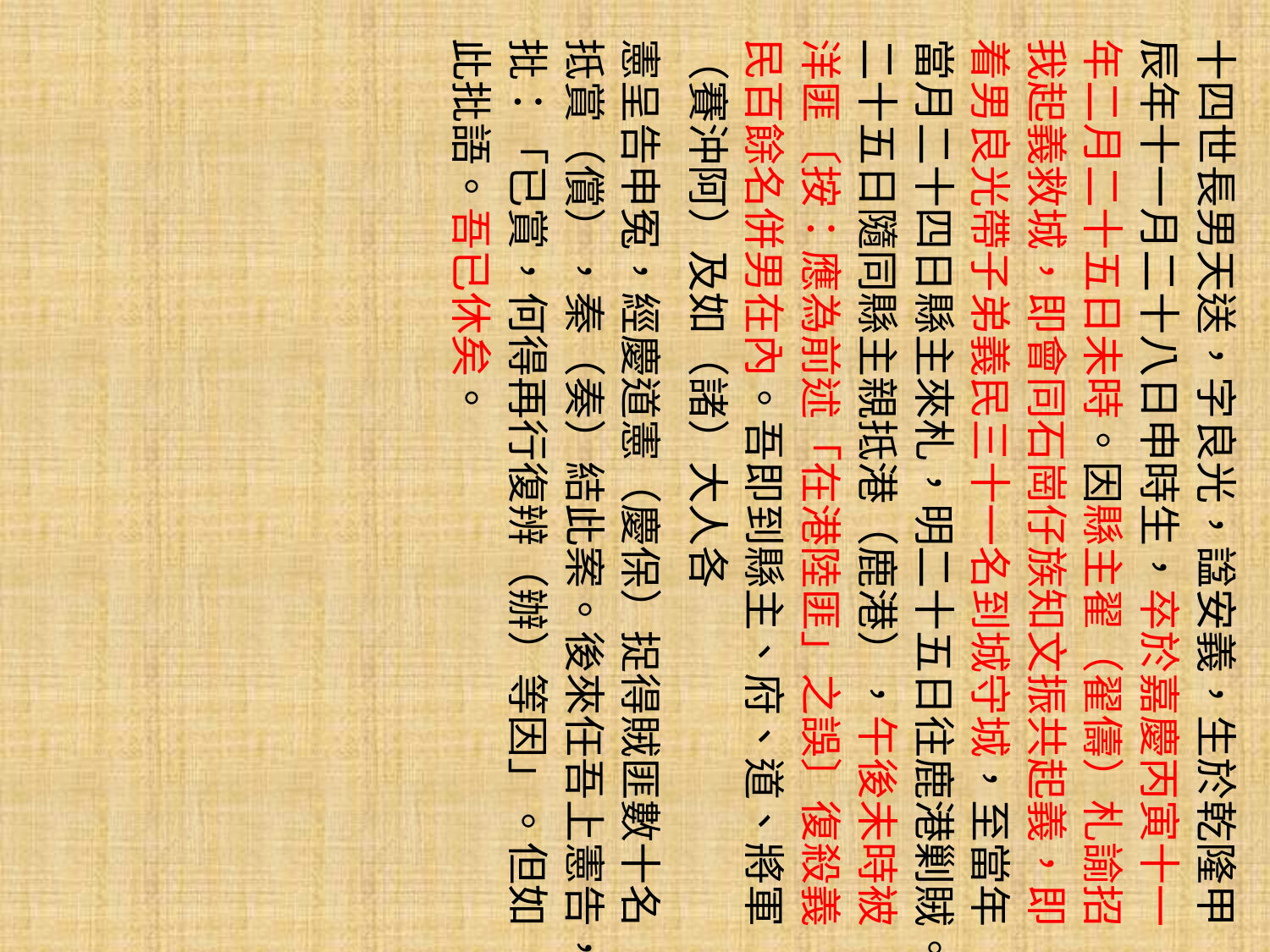

十四世長男天送，字良光，諡安義，生於乾隆甲辰年十一月二十八日申時生，卒於嘉慶丙寅十一年二月二十五日未時。因縣主翟（翟儔）札諭招我起義救城，即會同石崗仔族知文振共起義，即着男良光帶子弟義民三十一名到城守城，至當年當月二十四日縣主來札，明二十五日往鹿港剿賊。二十五日隨同縣主親抵港（鹿港），午後未時被洋匪〔按：應為前述「在港陸匪」之誤〕復殺義民百餘名併男在內。吾即到縣主、府、道、將軍（賽沖阿）及如（諸）大人各
憲呈告申冤，經慶道憲（慶保）捉得賊匪數十名抵賞（償），秦（奏）結此案。後來任吾上憲告，批：「已賞，何得再行復辨（辦）等因」。但如此批語。吾已休矣。